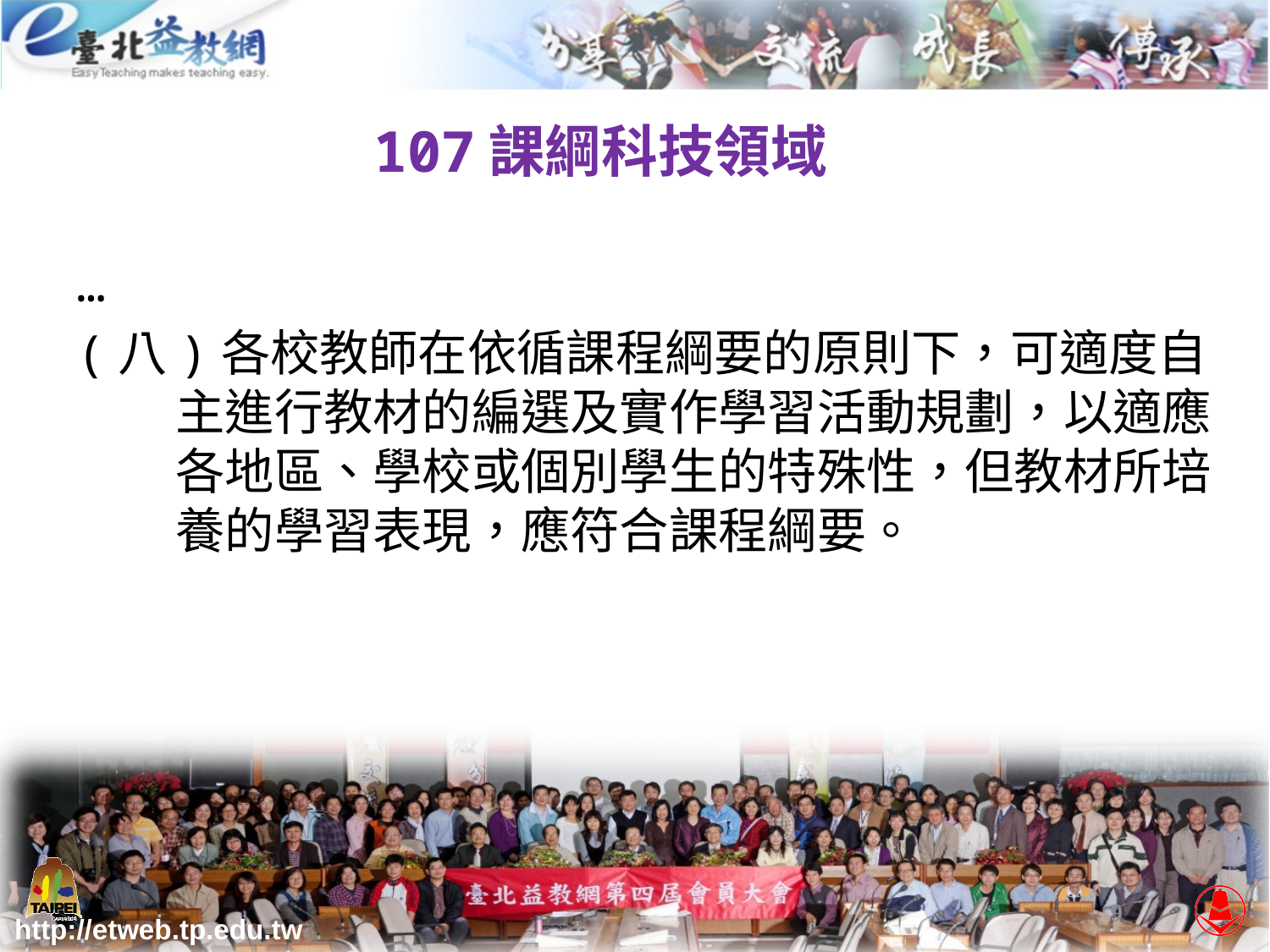

# 107課綱科技領域
…
(八)各校教師在依循課程綱要的原則下，可適度自主進行教材的編選及實作學習活動規劃，以適應各地區、學校或個別學生的特殊性，但教材所培養的學習表現，應符合課程綱要。
9